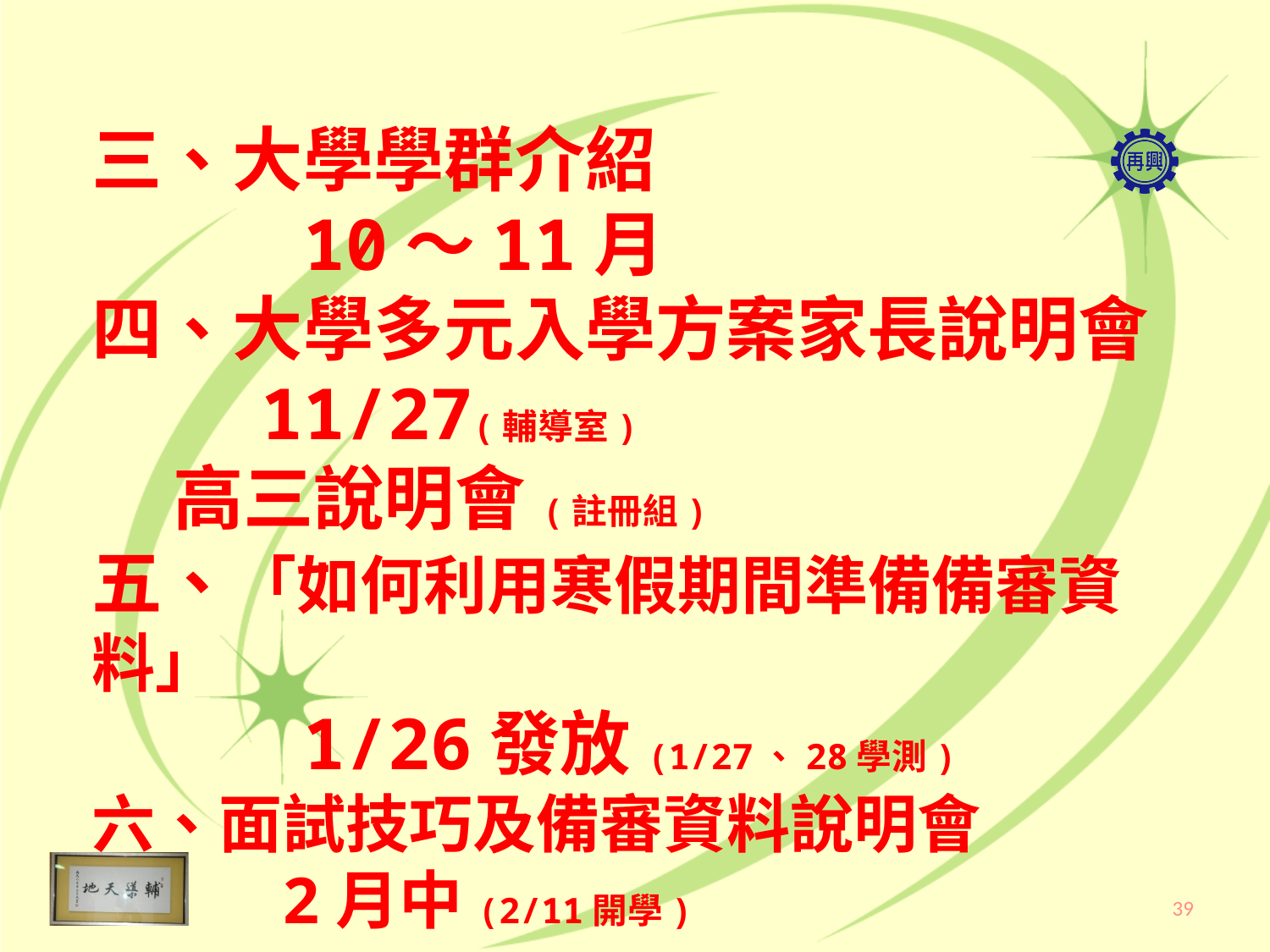

三、大學學群介紹
     10～11月
四、大學多元入學方案家長說明會
    11/27(輔導室)
    高三說明會(註冊組)
五、「如何利用寒假期間準備備審資料」
     1/26發放(1/27、28學測)
六、面試技巧及備審資料說明會
         2月中(2/11開學)

39